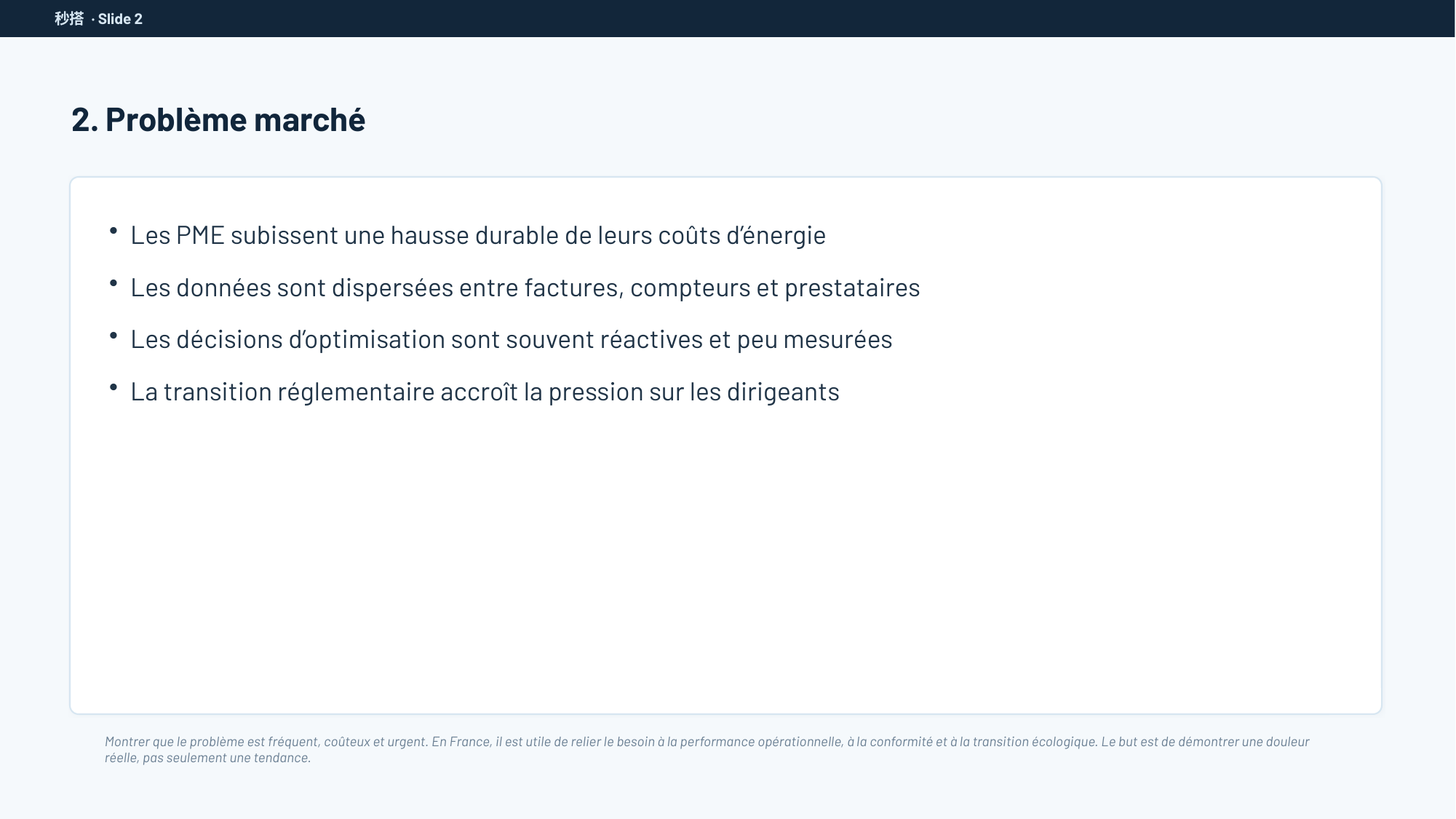

秒搭 · Slide 2
2. Problème marché

Les PME subissent une hausse durable de leurs coûts d’énergie
Les données sont dispersées entre factures, compteurs et prestataires
Les décisions d’optimisation sont souvent réactives et peu mesurées
La transition réglementaire accroît la pression sur les dirigeants
Montrer que le problème est fréquent, coûteux et urgent. En France, il est utile de relier le besoin à la performance opérationnelle, à la conformité et à la transition écologique. Le but est de démontrer une douleur réelle, pas seulement une tendance.